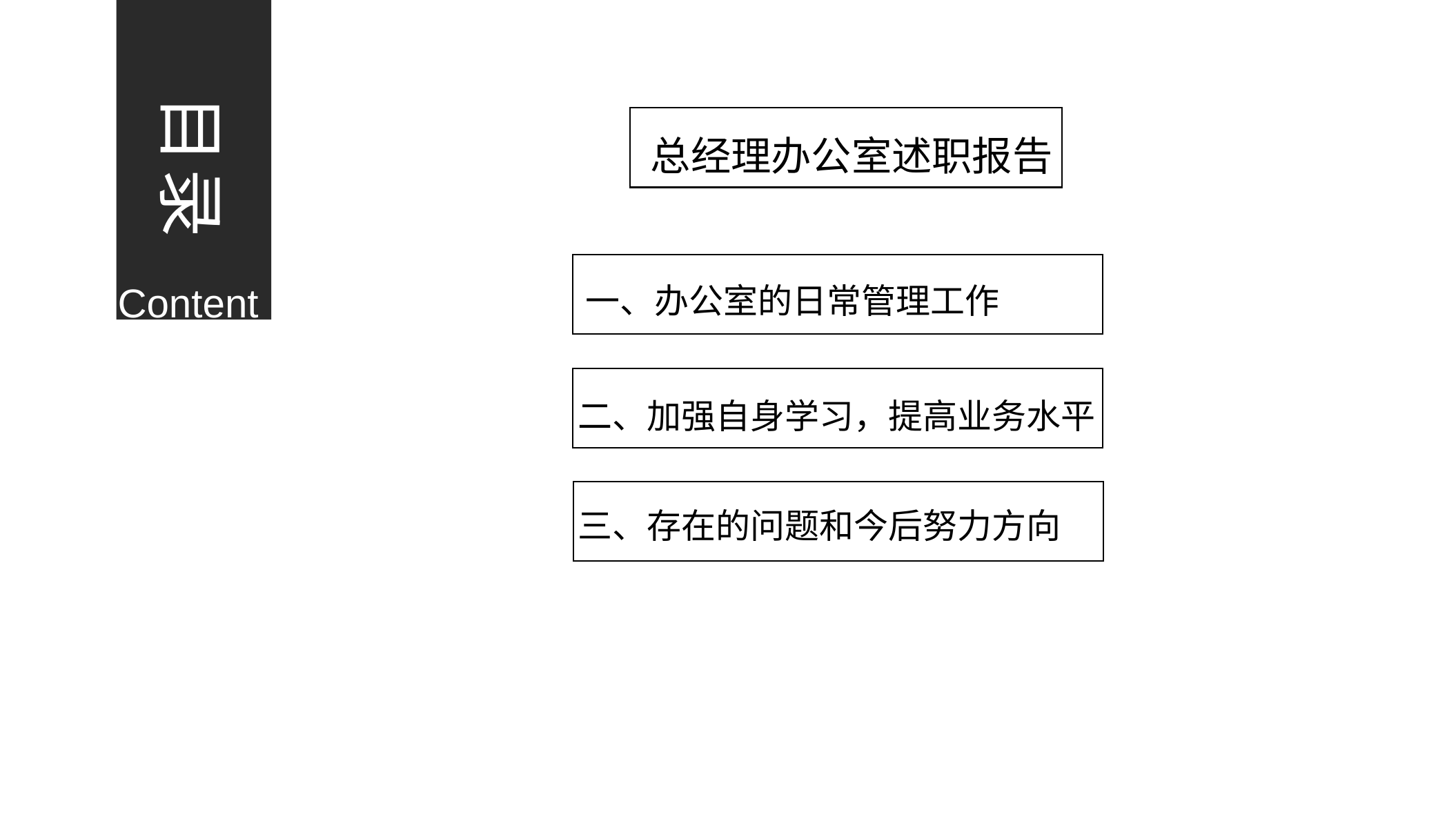

目录

总经理办公室述职报告

Content
一、办公室的日常管理工作

二、加强自身学习，提高业务水平

三、存在的问题和今后努力方向